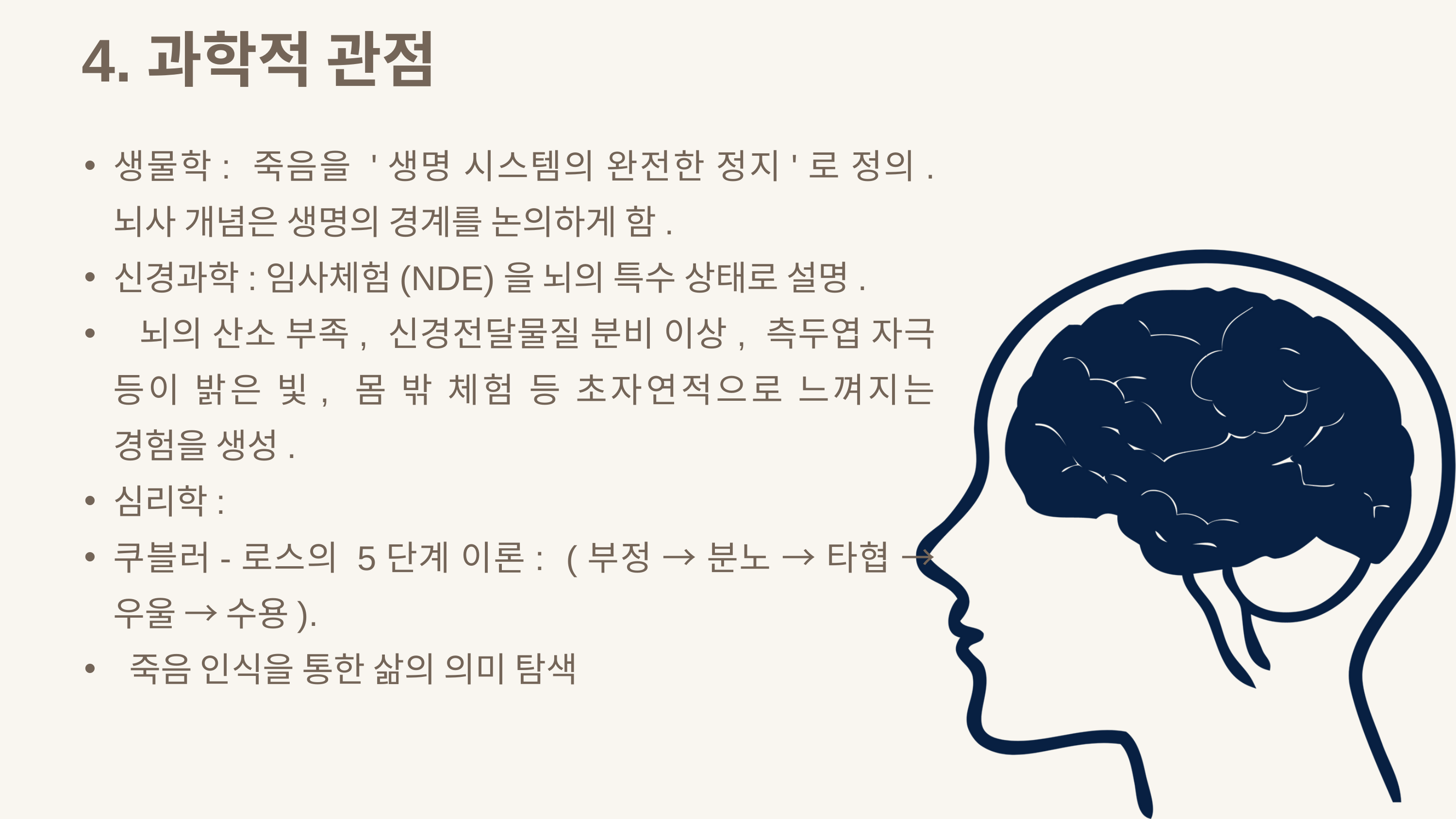

4.과학적 관점
생물학: 죽음을 '생명 시스템의 완전한 정지'로 정의. 뇌사 개념은 생명의 경계를 논의하게 함.
신경과학:임사체험(NDE)을 뇌의 특수 상태로 설명.
  뇌의 산소 부족, 신경전달물질 분비 이상, 측두엽 자극 등이 밝은 빛, 몸 밖 체험 등 초자연적으로 느껴지는 경험을 생성.
심리학:
쿠블러-로스의 5단계 이론:  (부정 → 분노 → 타협 → 우울 → 수용).
 죽음 인식을 통한 삶의 의미 탐색